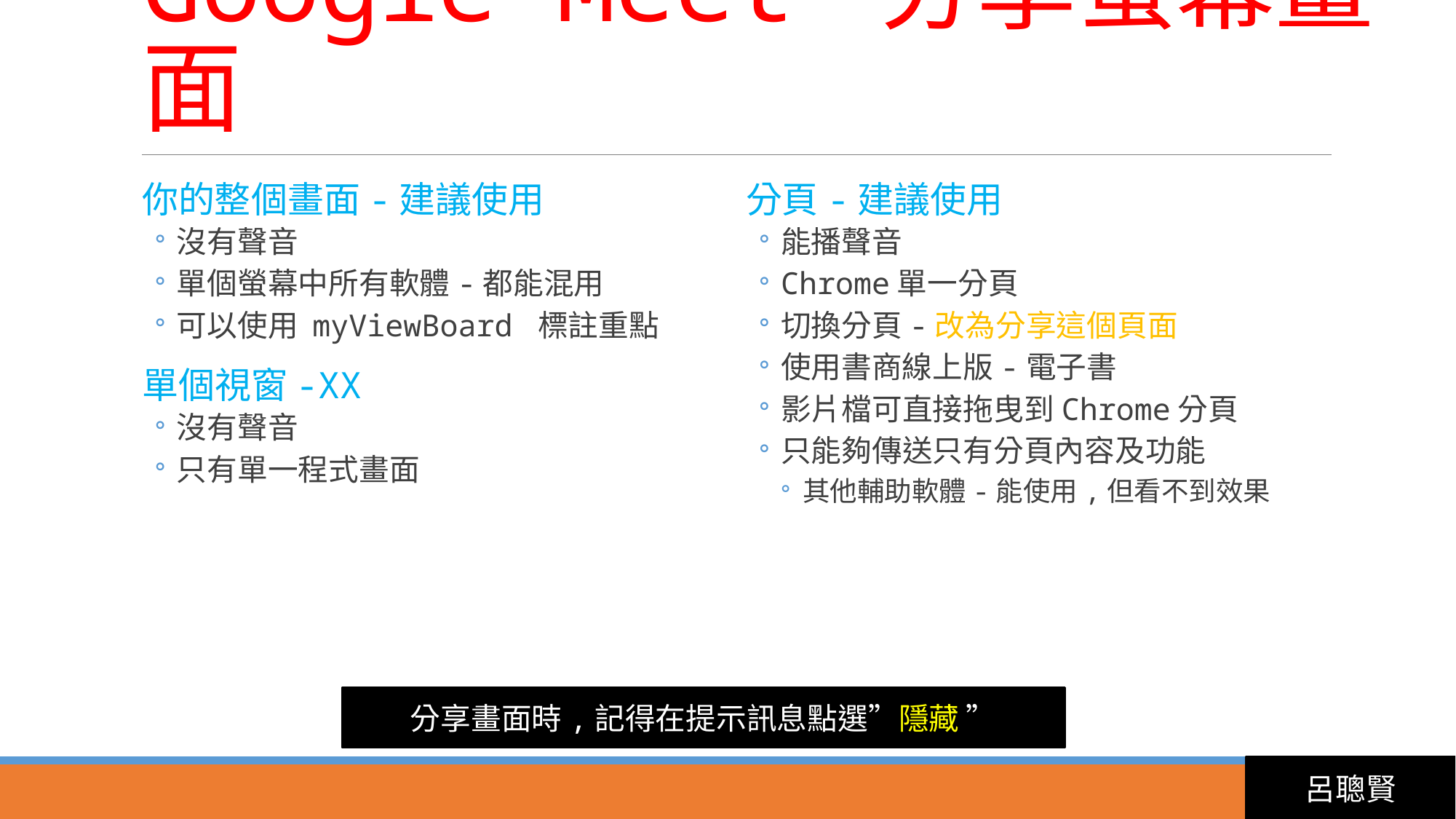

# Google Meet 分享螢幕畫面
你的整個畫面-建議使用
沒有聲音
單個螢幕中所有軟體-都能混用
可以使用 myViewBoard 標註重點
單個視窗-XX
沒有聲音
只有單一程式畫面
分頁-建議使用
能播聲音
Chrome單一分頁
切換分頁-改為分享這個頁面
使用書商線上版-電子書
影片檔可直接拖曳到Chrome分頁
只能夠傳送只有分頁內容及功能
其他輔助軟體-能使用,但看不到效果
分享畫面時,記得在提示訊息點選”隱藏 ”